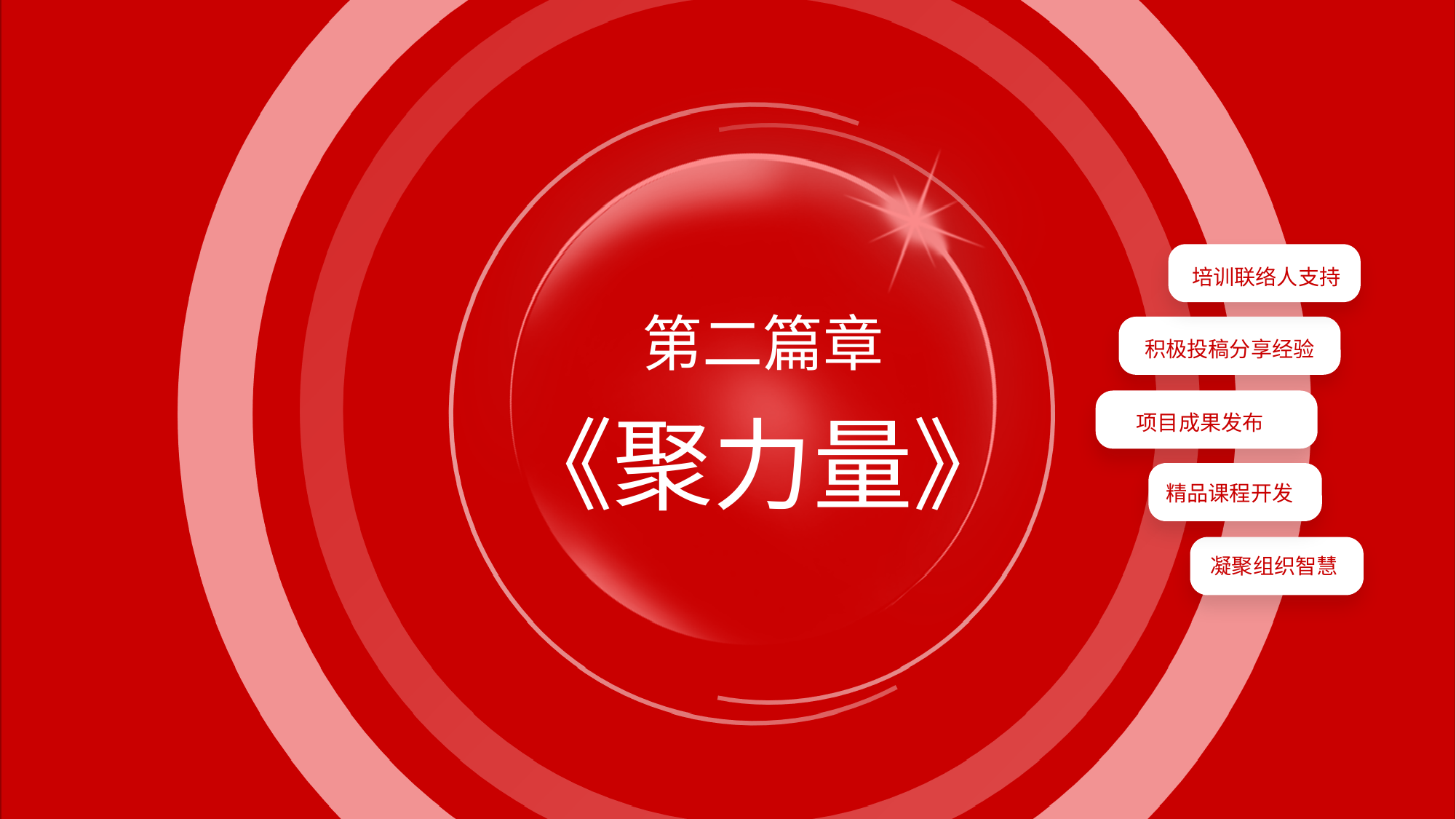

培训联络人支持
第二篇章
《聚力量》

积极投稿分享经验

项目成果发布

精品课程开发

凝聚组织智慧